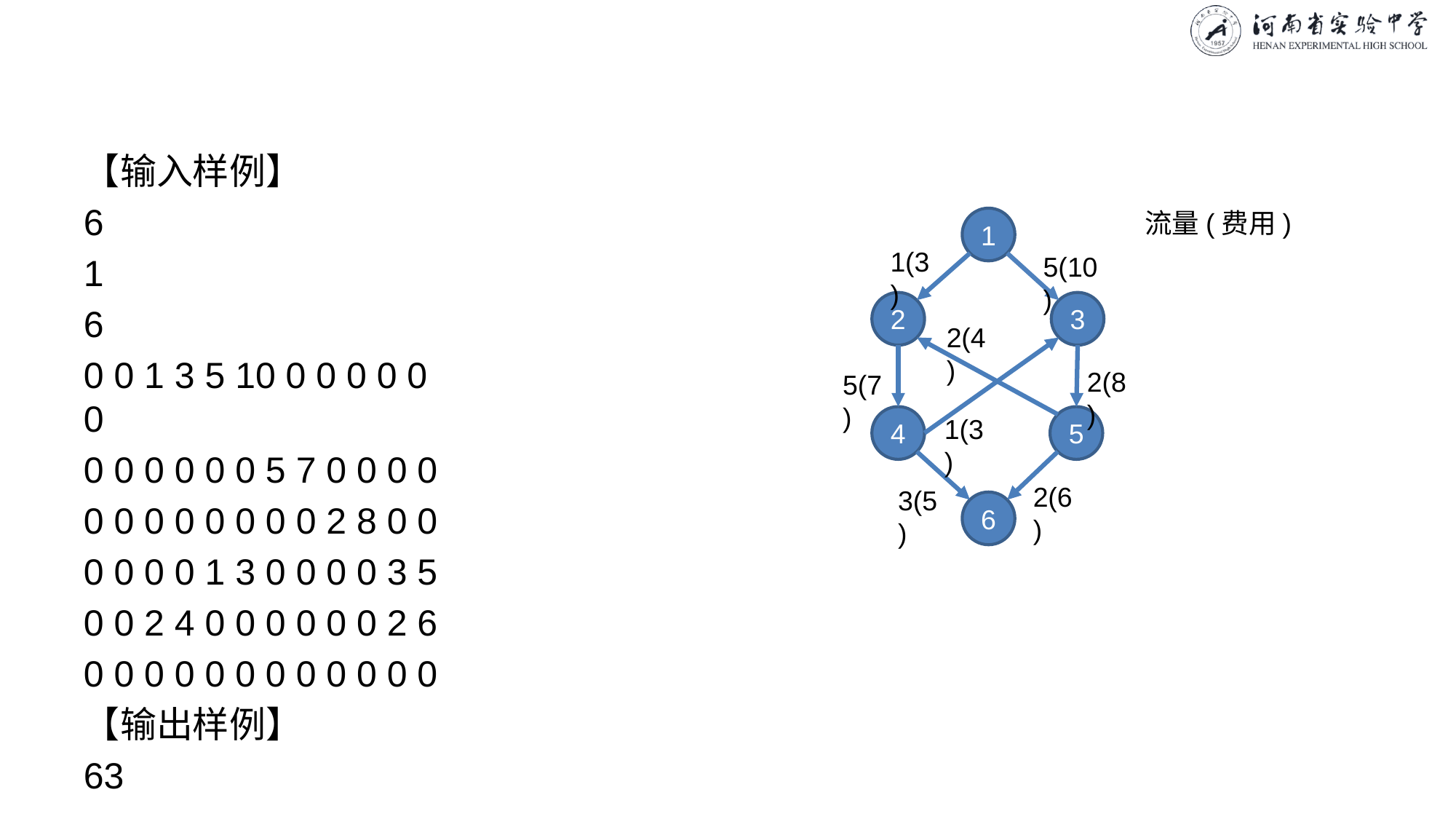

#
【输入样例】
6
1
6
0 0 1 3 5 10 0 0 0 0 0 0
0 0 0 0 0 0 5 7 0 0 0 0
0 0 0 0 0 0 0 0 2 8 0 0
0 0 0 0 1 3 0 0 0 0 3 5
0 0 2 4 0 0 0 0 0 0 2 6
0 0 0 0 0 0 0 0 0 0 0 0
【输出样例】
63

流量(费用)
1
1(3)
5(10)
2
3
2(4)
2(8)
5(7)
4
1(3)
5
2(6)
3(5)
6